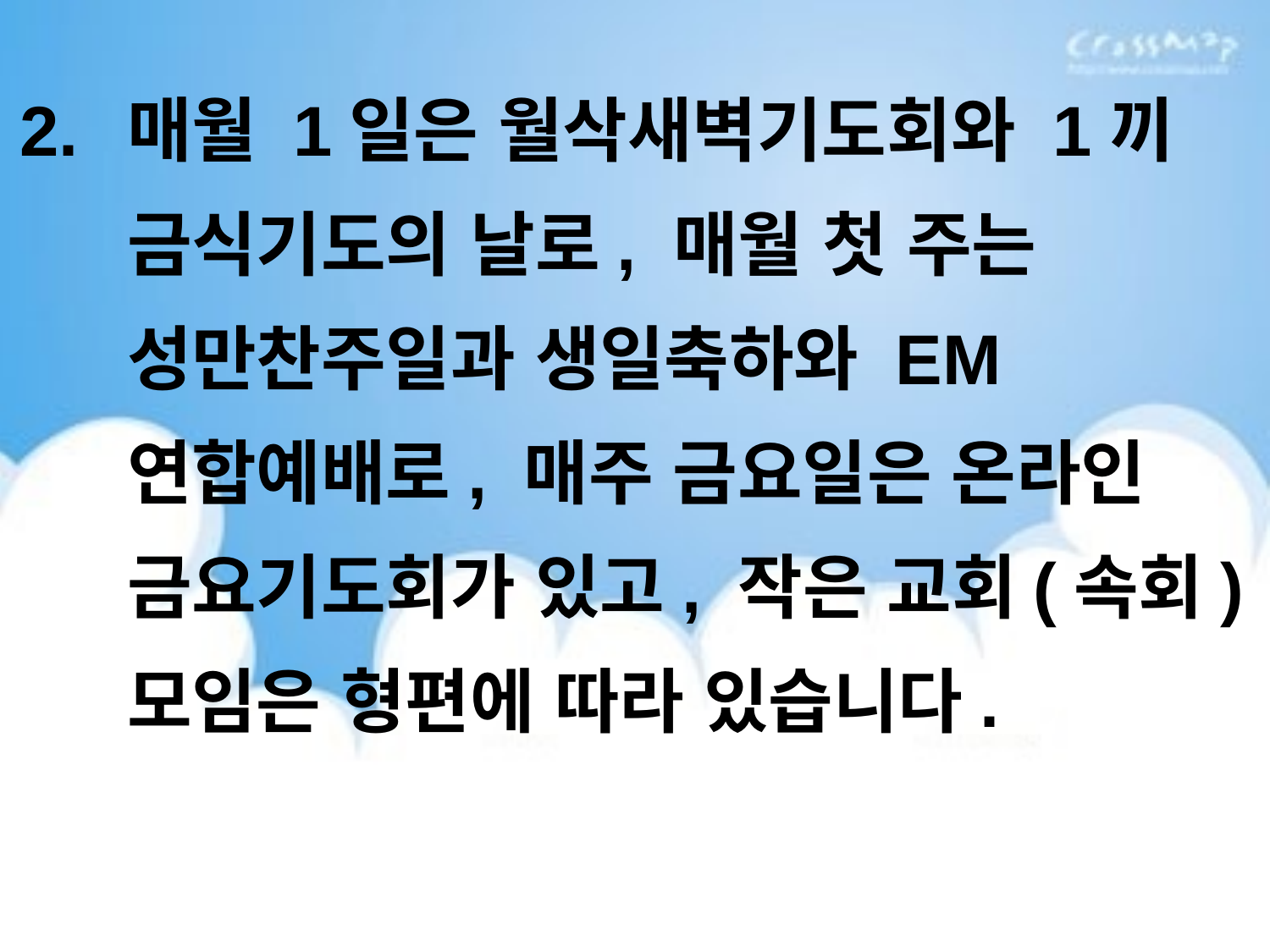

2.	매월 1일은 월삭새벽기도회와 1끼 금식기도의 날로, 매월 첫 주는 성만찬주일과 생일축하와 EM 연합예배로, 매주 금요일은 온라인 금요기도회가 있고, 작은 교회(속회) 모임은 형편에 따라 있습니다.